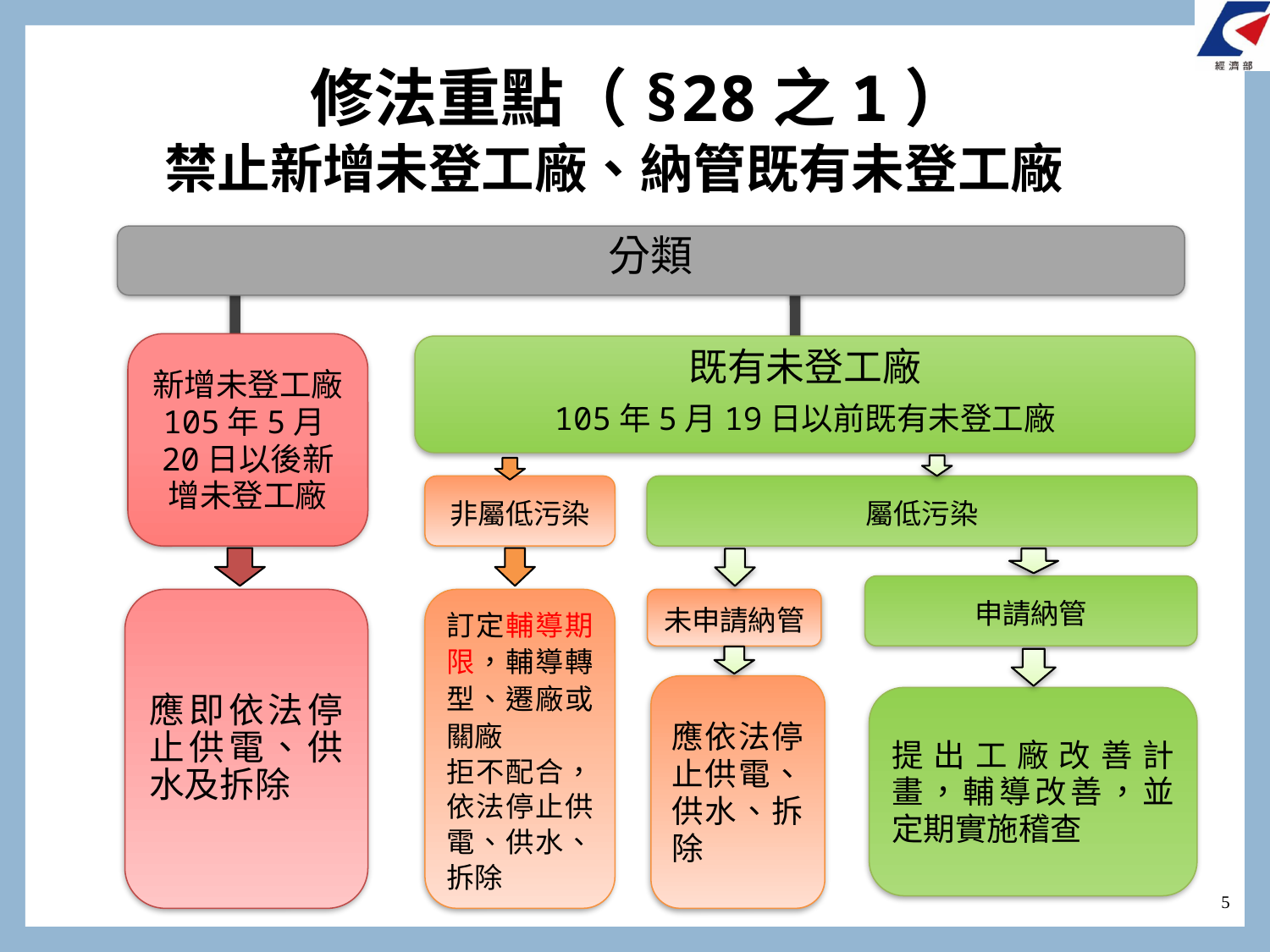

修法重點（§28之1）
禁止新增未登工廠、納管既有未登工廠
分類

新增未登工廠
105年5月20日以後新增未登工廠
既有未登工廠
105年5月19日以前既有未登工廠

屬低污染
非屬低污染

申請納管
應即依法停止供電、供水及拆除
未申請納管
訂定輔導期限，輔導轉型、遷廠或關廠
拒不配合，依法停止供電、供水、拆除

應依法停止供電、供水、拆除
提出工廠改善計畫，輔導改善，並定期實施稽查
5